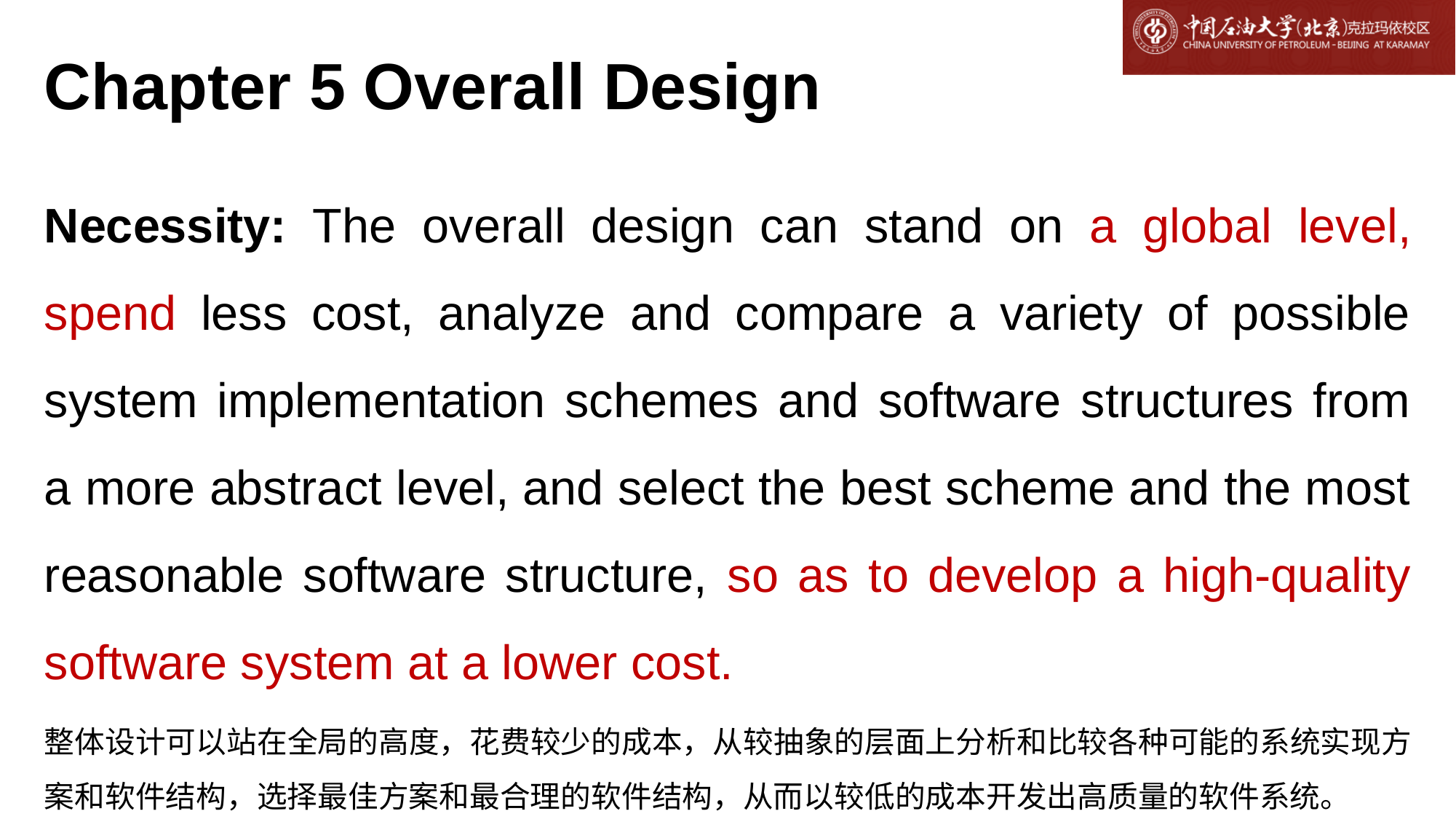

# Chapter 5 Overall Design
Necessity: The overall design can stand on a global level, spend less cost, analyze and compare a variety of possible system implementation schemes and software structures from a more abstract level, and select the best scheme and the most reasonable software structure, so as to develop a high-quality software system at a lower cost.
整体设计可以站在全局的高度，花费较少的成本，从较抽象的层面上分析和比较各种可能的系统实现方案和软件结构，选择最佳方案和最合理的软件结构，从而以较低的成本开发出高质量的软件系统。